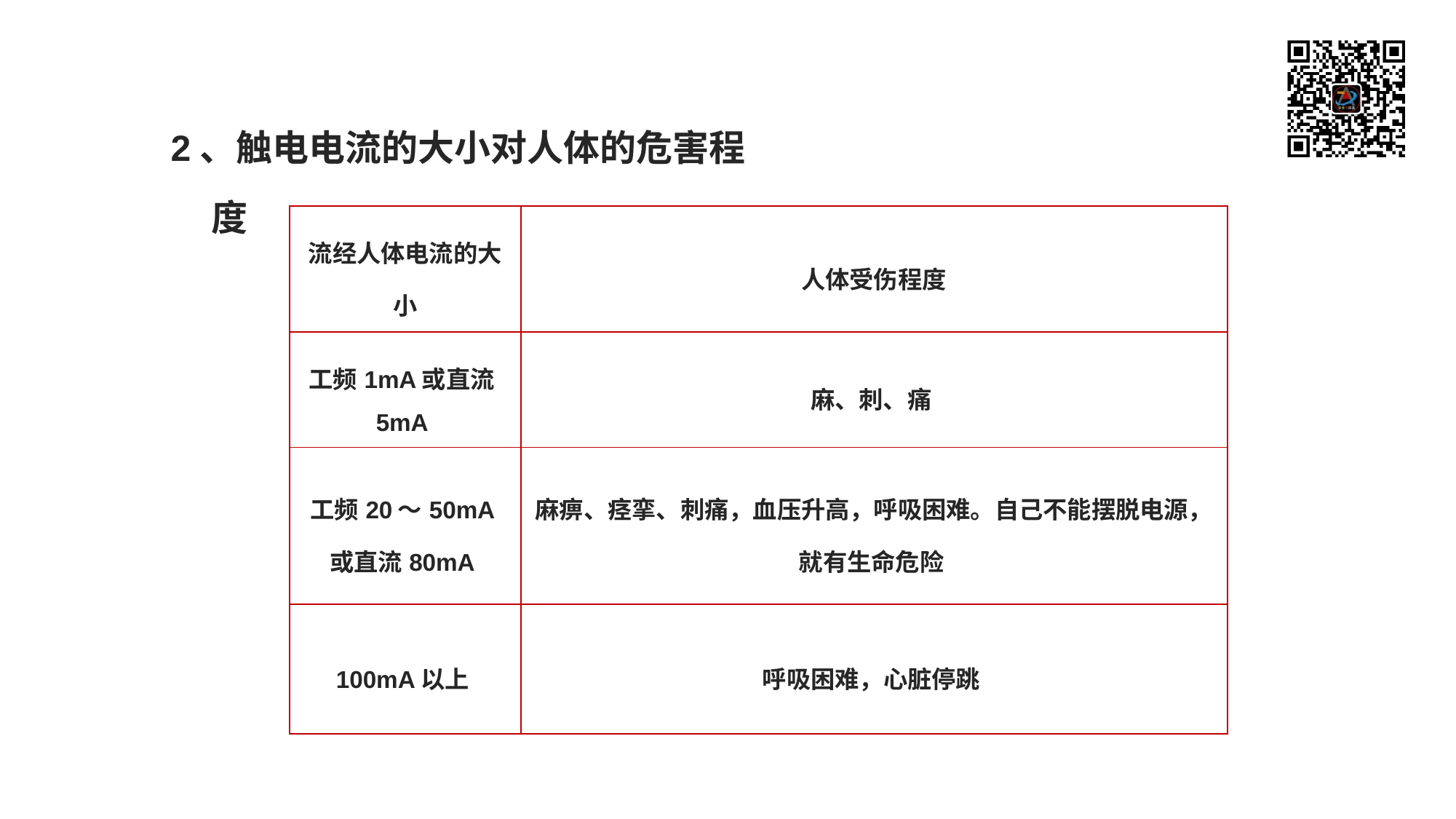

2、触电电流的大小对人体的危害程度
| 流经人体电流的大小 | 人体受伤程度 |
| --- | --- |
| 工频1mA或直流5mA | 麻、刺、痛 |
| 工频20～50mA或直流80mA | 麻痹、痉挛、刺痛，血压升高，呼吸困难。自己不能摆脱电源，就有生命危险 |
| 100mA以上 | 呼吸困难，心脏停跳 |